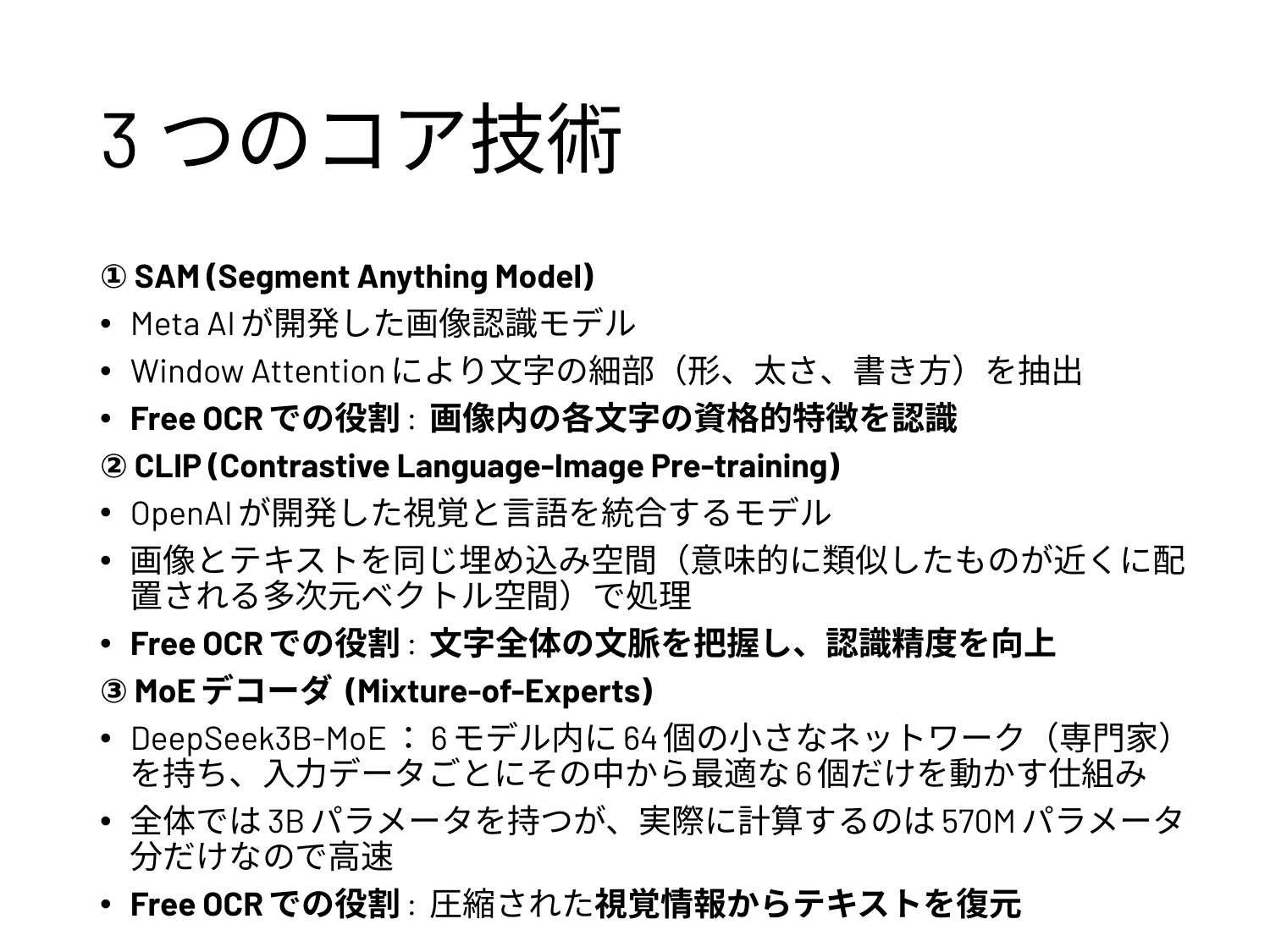

# 3つのコア技術
① SAM (Segment Anything Model)
Meta AIが開発した画像認識モデル
Window Attentionにより文字の細部（形、太さ、書き方）を抽出
Free OCRでの役割: 画像内の各文字の資格的特徴を認識
② CLIP (Contrastive Language-Image Pre-training)
OpenAIが開発した視覚と言語を統合するモデル
画像とテキストを同じ埋め込み空間（意味的に類似したものが近くに配置される多次元ベクトル空間）で処理
Free OCRでの役割: 文字全体の文脈を把握し、認識精度を向上
③ MoEデコーダ (Mixture-of-Experts)
DeepSeek3B-MoE：6モデル内に64個の小さなネットワーク（専門家）を持ち、入力データごとにその中から最適な6個だけを動かす仕組み
全体では3Bパラメータを持つが、実際に計算するのは570Mパラメータ分だけなので高速
Free OCRでの役割: 圧縮された視覚情報からテキストを復元